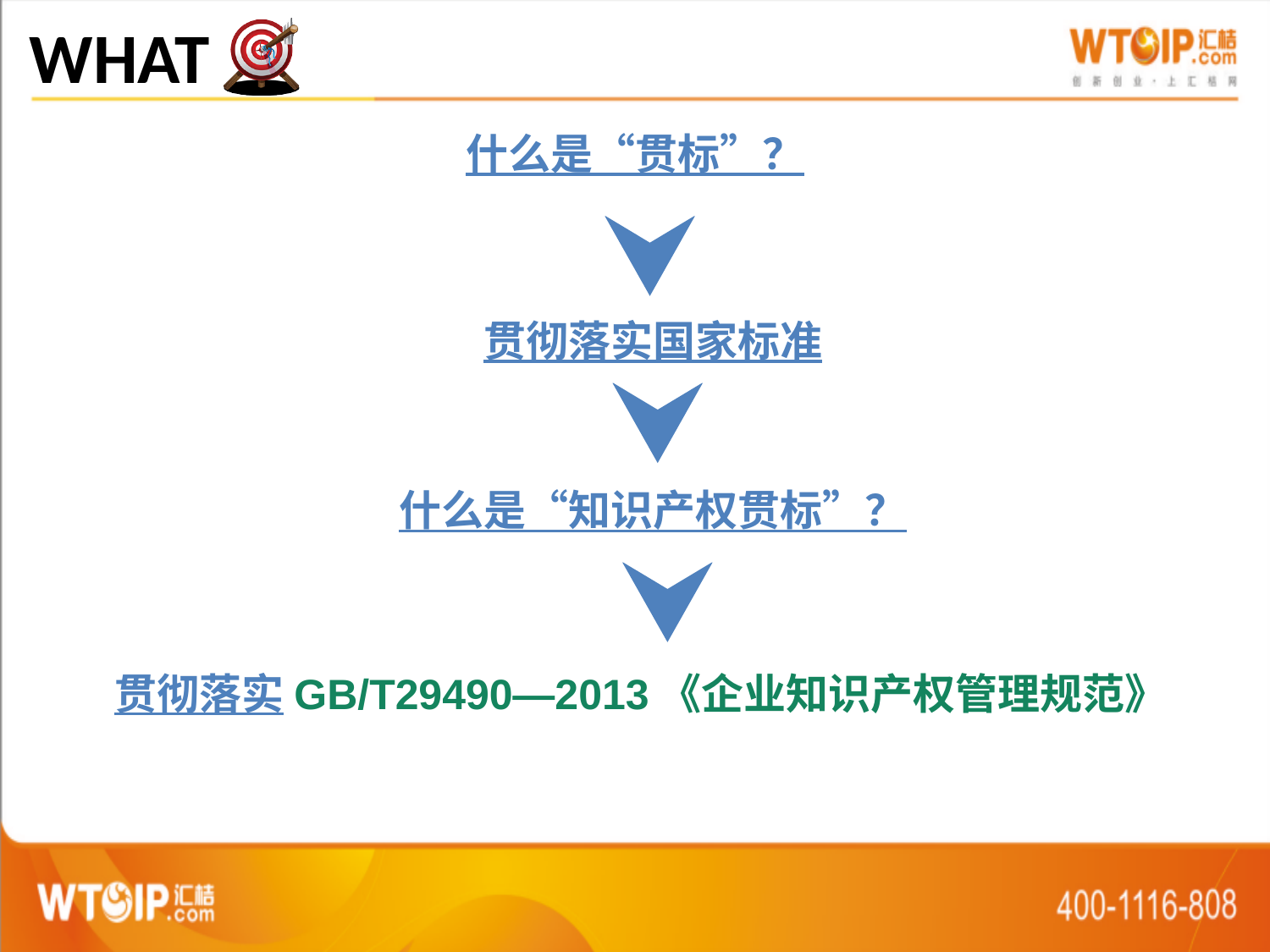

WHAT
什么是“贯标”？

贯彻落实国家标准

什么是“知识产权贯标”？

贯彻落实GB/T29490—2013《企业知识产权管理规范》